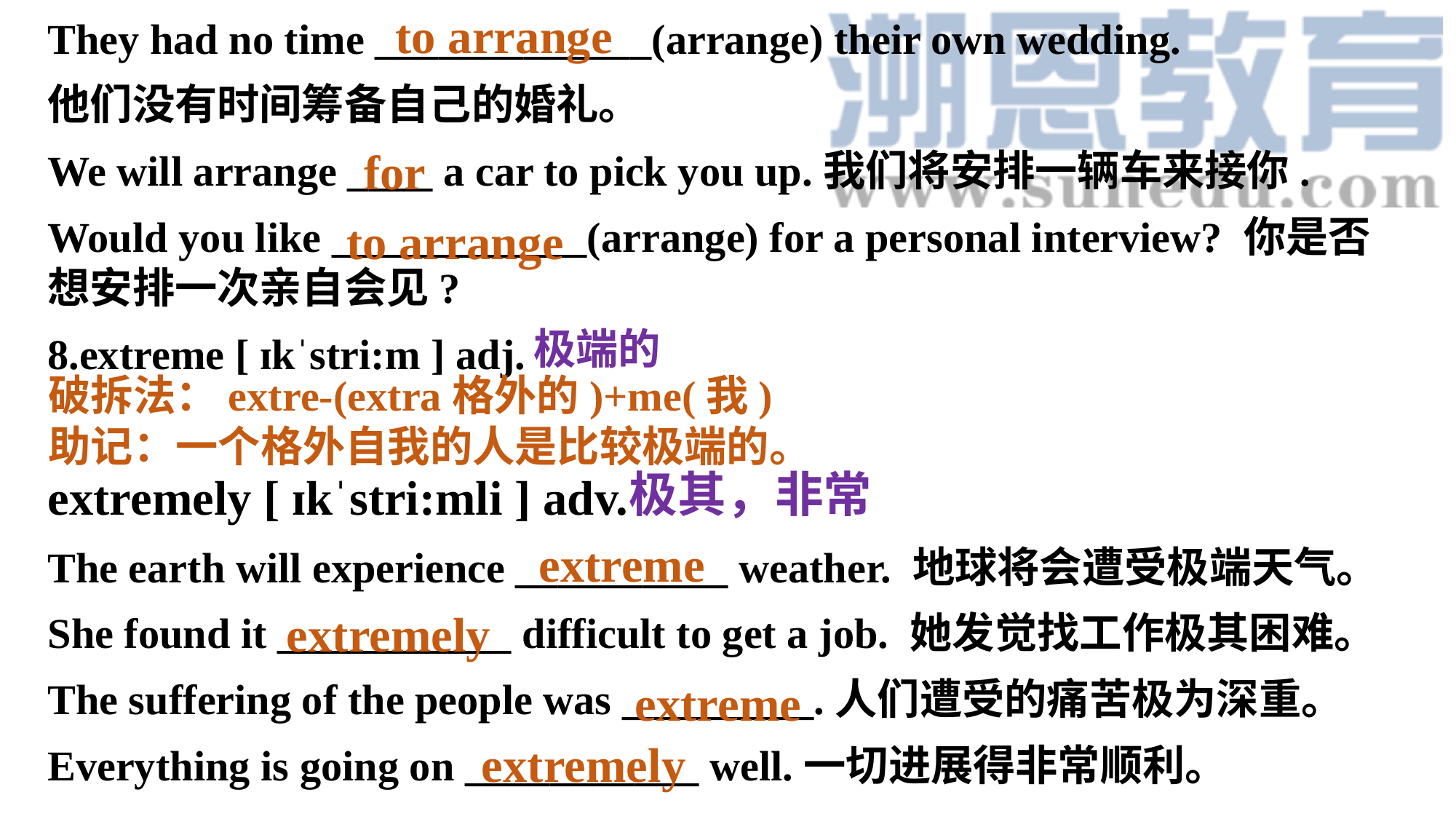

to arrange
They had no time _____________(arrange) their own wedding.
他们没有时间筹备自己的婚礼。
We will arrange ____ a car to pick you up.我们将安排一辆车来接你.
Would you like ____________(arrange) for a personal interview? 你是否想安排一次亲自会见?
8.extreme [ ɪkˈstri:m ] adj.

extremely [ ɪkˈstri:mli ] adv.
The earth will experience __________ weather. 地球将会遭受极端天气。
She found it ___________ difficult to get a job. 她发觉找工作极其困难。
The suffering of the people was _________.人们遭受的痛苦极为深重。
Everything is going on ___________ well.一切进展得非常顺利。

for
to arrange
极端的
破拆法：extre-(extra格外的)+me(我)
助记：一个格外自我的人是比较极端的。
极其，非常
extreme
extremely
extreme
extremely